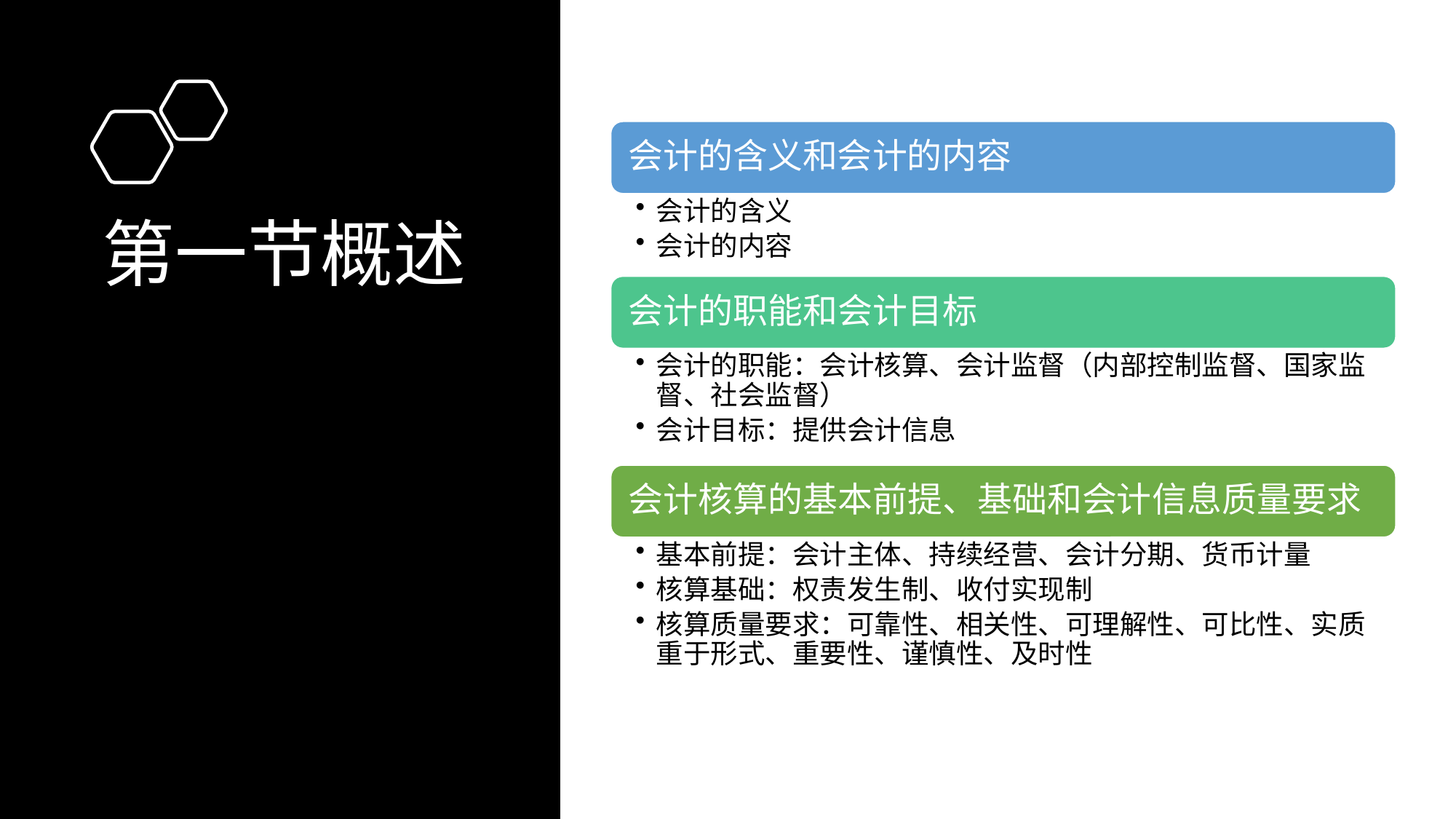

会计的含义和会计的内容
会计的含义
会计的内容
会计的职能和会计目标
会计的职能：会计核算、会计监督（内部控制监督、国家监督、社会监督）
会计目标：提供会计信息
会计核算的基本前提、基础和会计信息质量要求
基本前提：会计主体、持续经营、会计分期、货币计量
核算基础：权责发生制、收付实现制
核算质量要求：可靠性、相关性、可理解性、可比性、实质重于形式、重要性、谨慎性、及时性
# 第一节概述